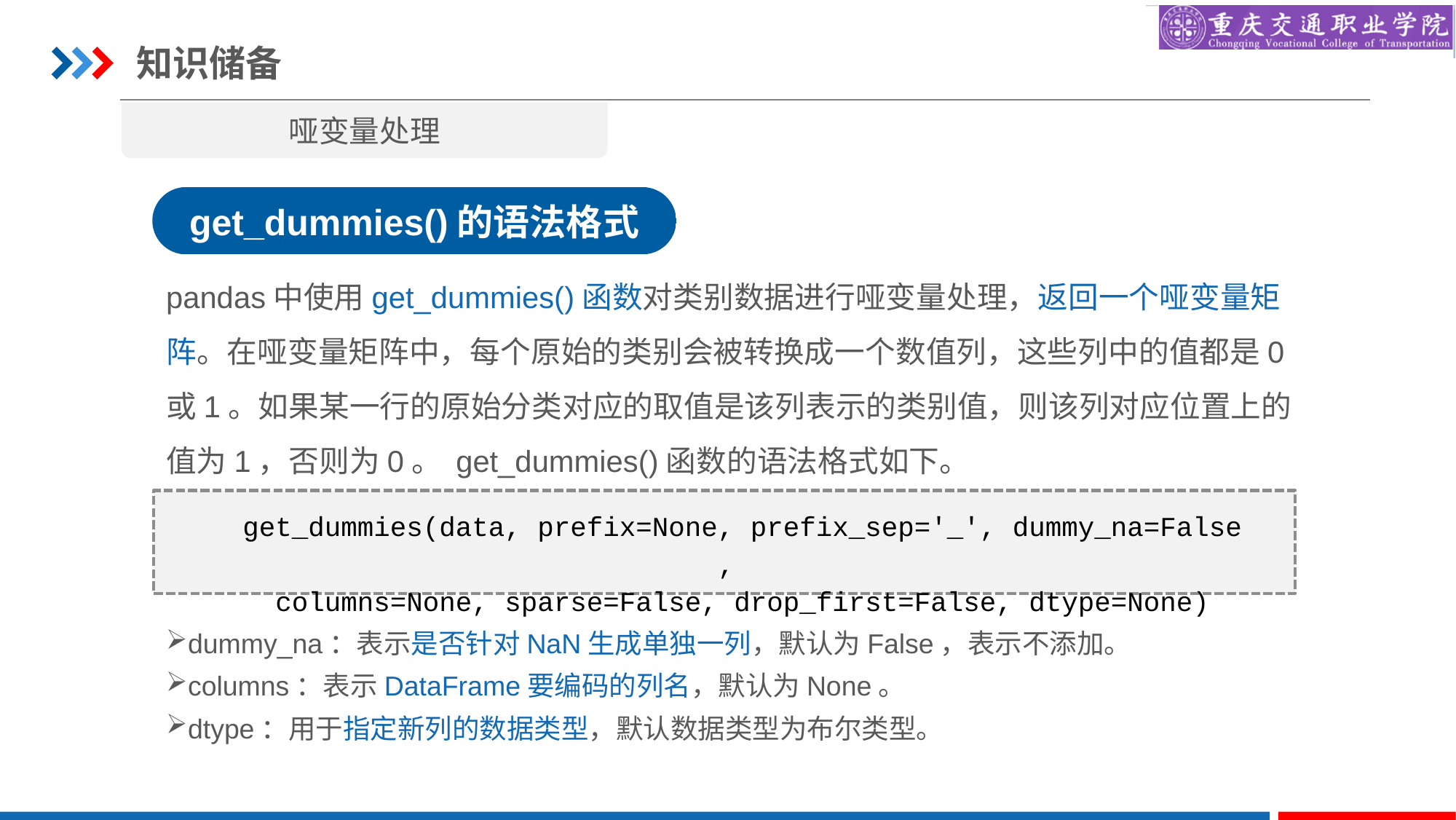

知识储备

哑变量处理
get_dummies()的语法格式
pandas中使用get_dummies()函数对类别数据进行哑变量处理，返回一个哑变量矩阵。在哑变量矩阵中，每个原始的类别会被转换成一个数值列，这些列中的值都是0或1。如果某一行的原始分类对应的取值是该列表示的类别值，则该列对应位置上的值为1，否则为0。 get_dummies()函数的语法格式如下。

get_dummies(data, prefix=None, prefix_sep='_', dummy_na=False,
columns=None, sparse=False, drop_first=False, dtype=None)
dummy_na：表示是否针对NaN生成单独一列，默认为False，表示不添加。
columns：表示DataFrame要编码的列名，默认为None。
dtype：用于指定新列的数据类型，默认数据类型为布尔类型。